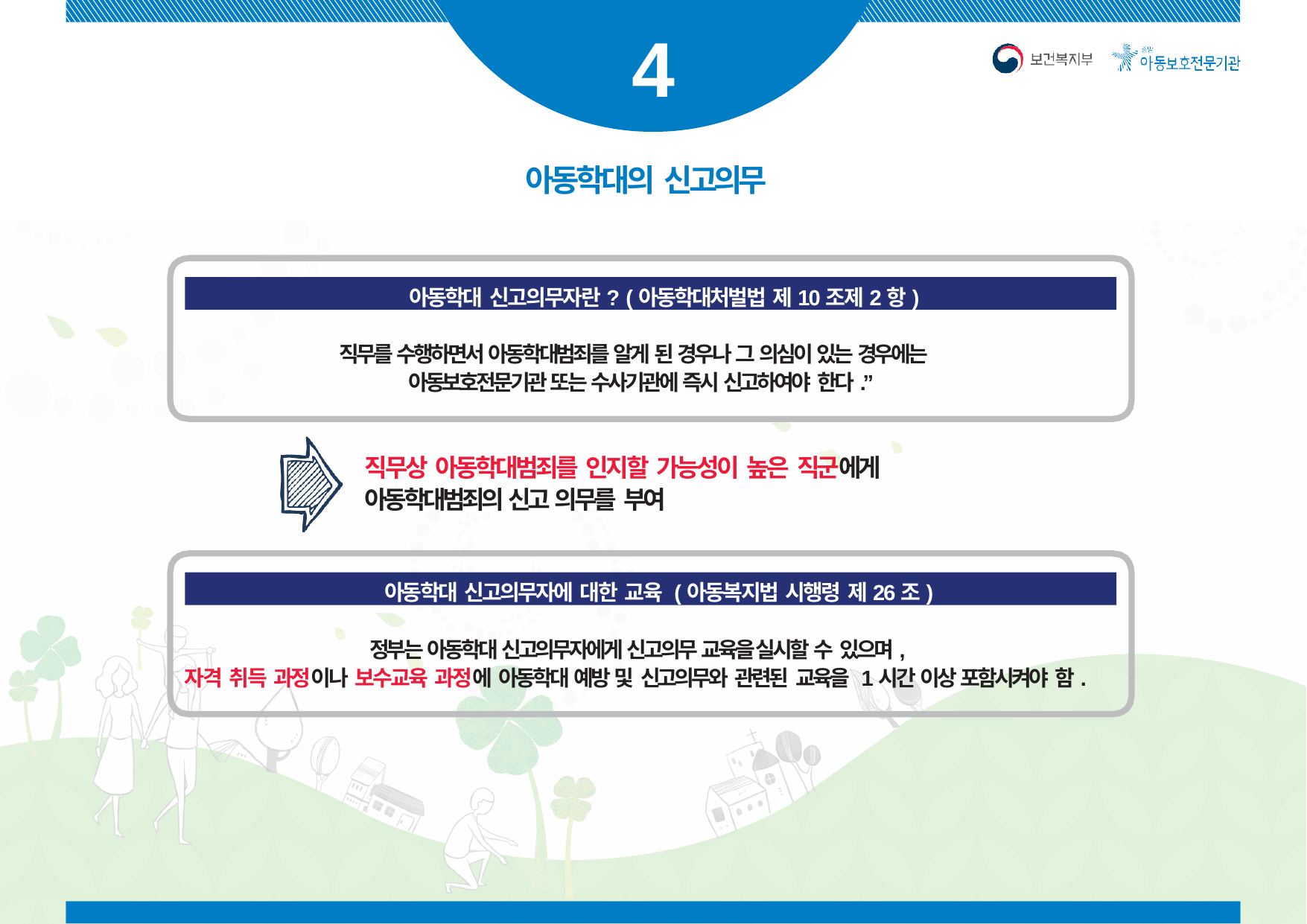

# 4

아동학대의 신고의무

아동학대 신고의무자란? (아동학대처벌법 제10조제2항)
직무를 수행하면서 아동학대범죄를 알게 된 경우나 그 의심이 있는 경우에는  아동보호전문기관 또는 수사기관에 즉시 신고하여야 한다.”

직무상 아동학대범죄를 인지할 가능성이 높은 직군에게  아동학대범죄의 신고 의무를 부여

아동학대 신고의무자에 대한 교육 (아동복지법 시행령 제26조)
정부는 아동학대 신고의무자에게 신고의무 교육을 실시할 수 있으며,
자격 취득 과정이나 보수교육 과정에 아동학대 예방 및 신고의무와 관련된 교육을 1시간 이상 포함시켜야 함.